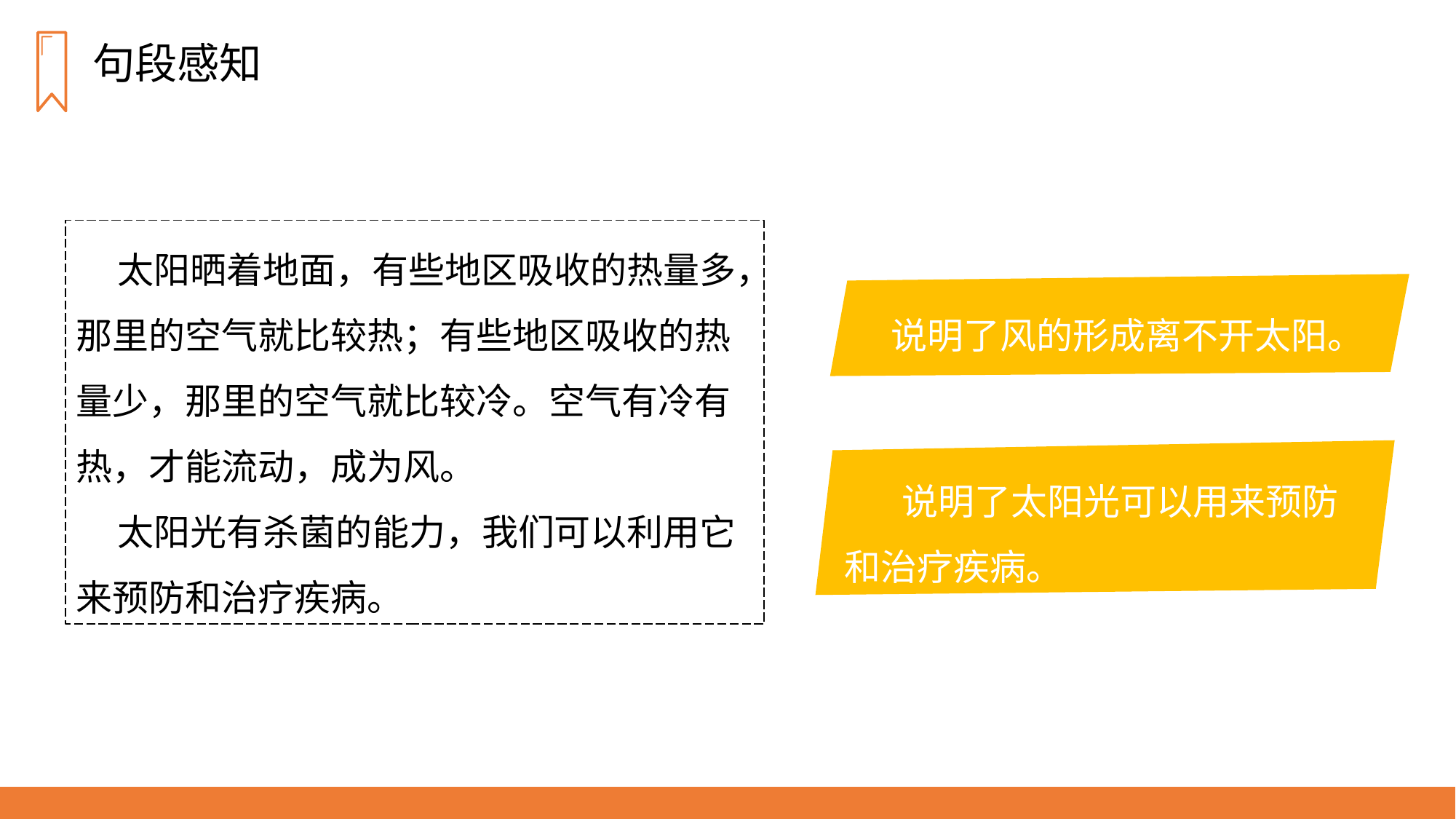

句段感知
    太阳晒着地面，有些地区吸收的热量多，那里的空气就比较热；有些地区吸收的热量少，那里的空气就比较冷。空气有冷有热，才能流动，成为风。
    太阳光有杀菌的能力，我们可以利用它来预防和治疗疾病。

      说明了风的形成离不开太阳。

      说明了太阳光可以用来预防和治疗疾病。